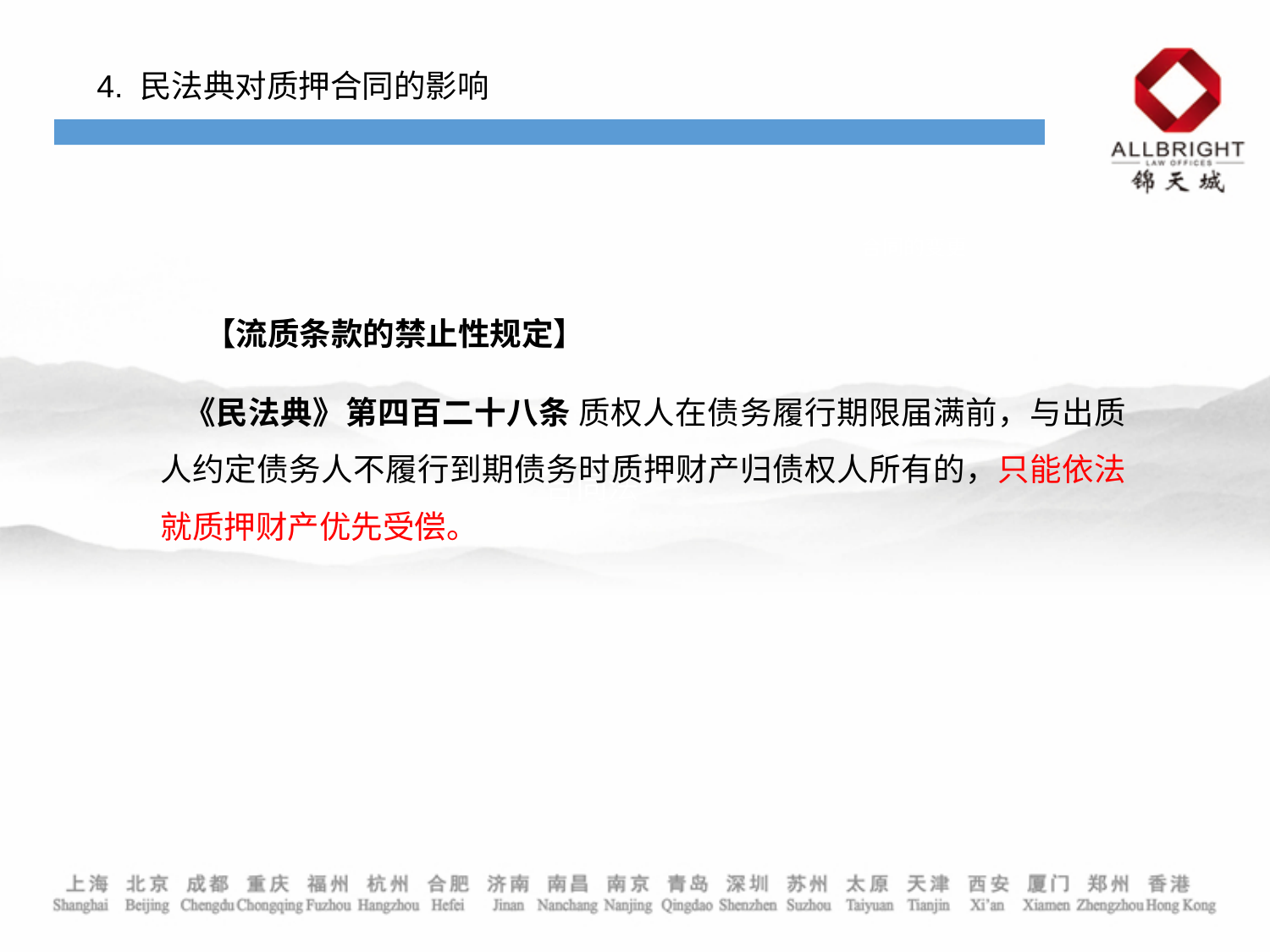

4. 民法典对质押合同的影响

合同的变更
     【流质条款的禁止性规定】
  《民法典》第四百二十八条 质权人在债务履行期限届满前，与出质人约定债务人不履行到期债务时质押财产归债权人所有的，只能依法就质押财产优先受偿。
合同法